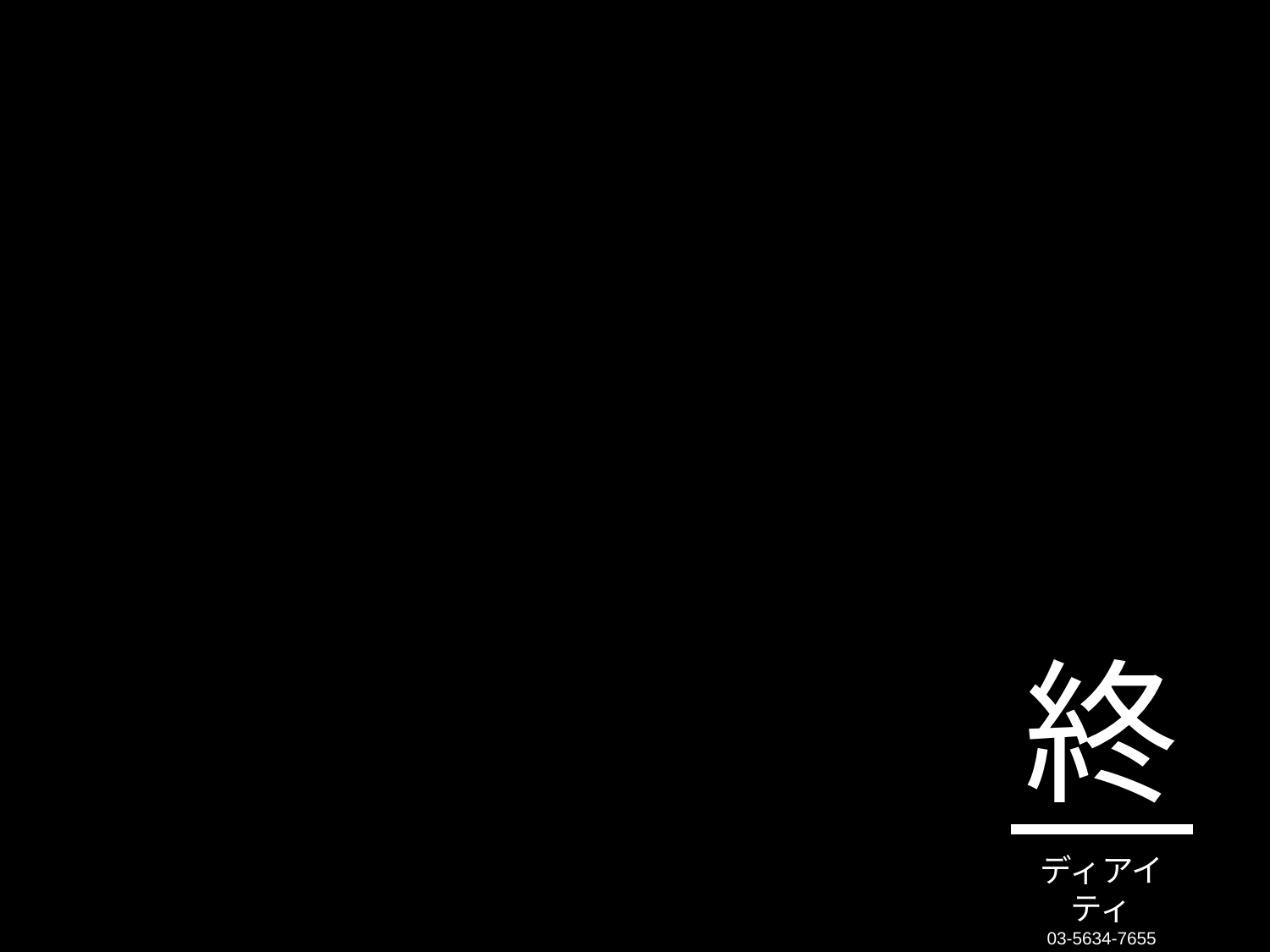

終
ディアイティ
03-5634-7655
2014/07/09
(C) 株式会社ディアイティ
64